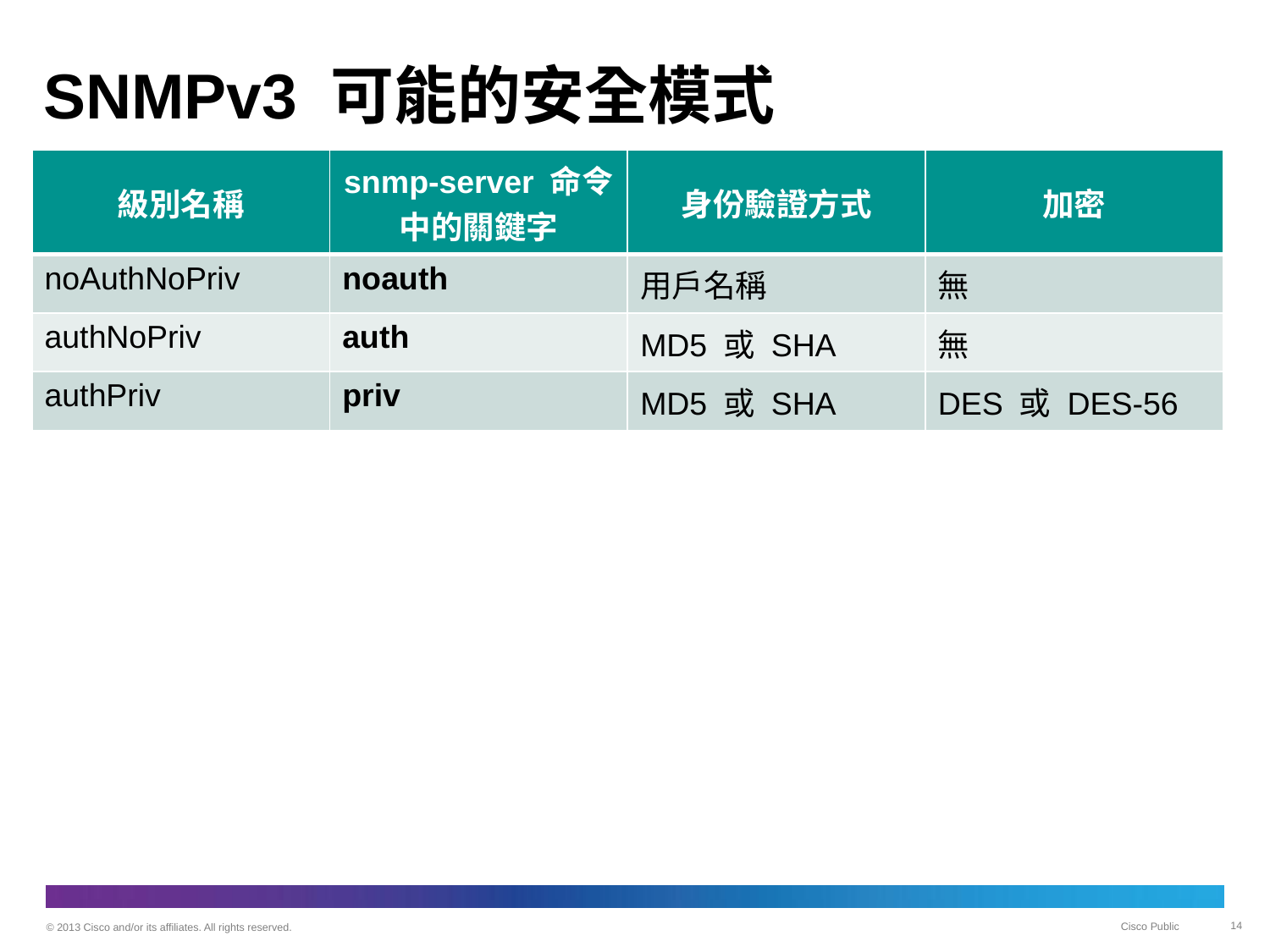

# SNMPv3 可能的安全模式
| 級別名稱 | snmp-server 命令中的關鍵字 | 身份驗證方式 | 加密 |
| --- | --- | --- | --- |
| noAuthNoPriv | noauth | 用戶名稱 | 無 |
| authNoPriv | auth | MD5 或 SHA | 無 |
| authPriv | priv | MD5 或 SHA | DES 或 DES-56 |